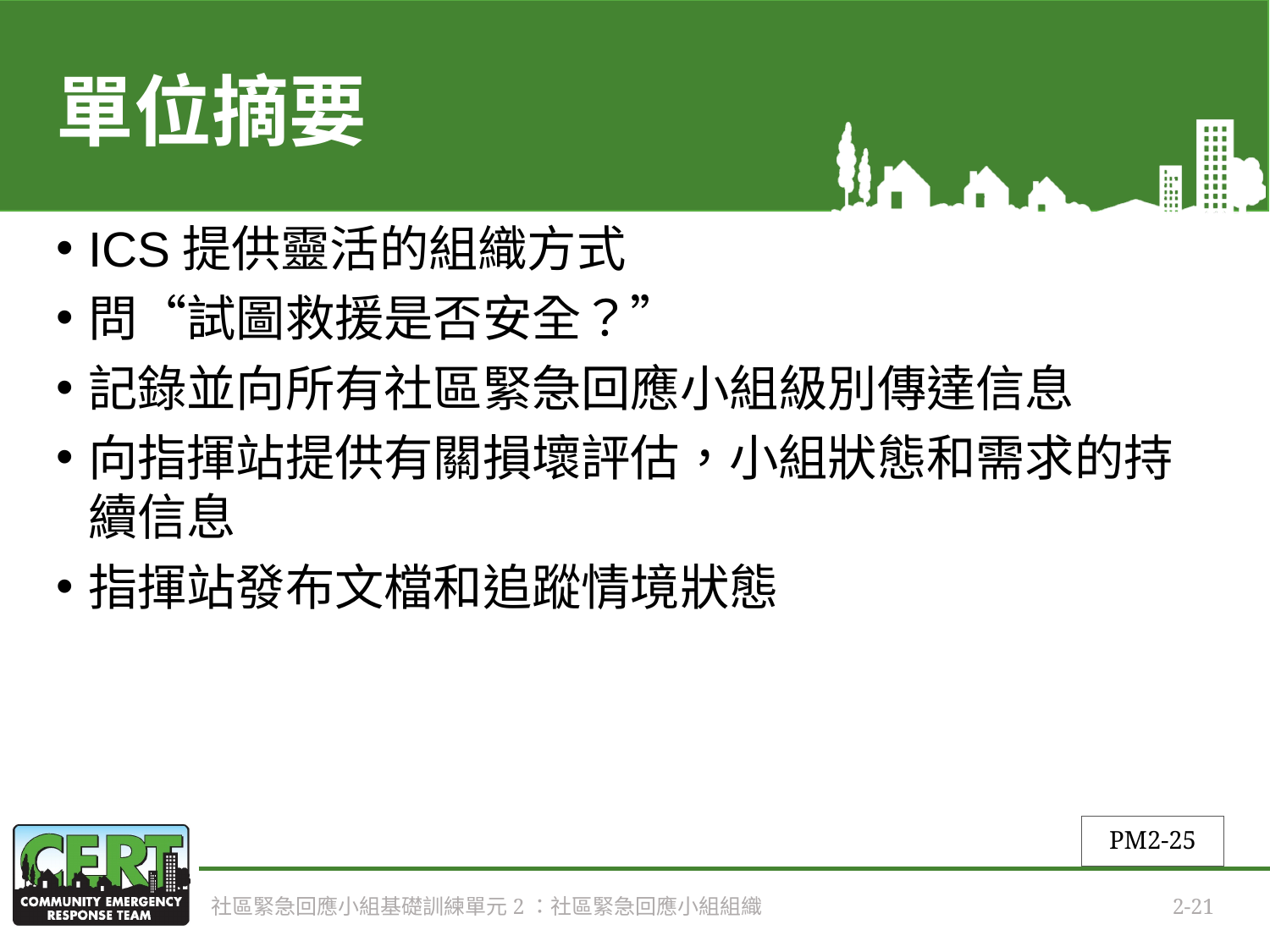

# 單位摘要
ICS提供靈活的組織方式
問“試圖救援是否安全？”
記錄並向所有社區緊急回應小組級別傳達信息
向指揮站提供有關損壞評估，小組狀態和需求的持續信息
指揮站發布文檔和追蹤情境狀態
PM2-25
社區緊急回應小組基礎訓練單元2：社區緊急回應小組組織
2-21